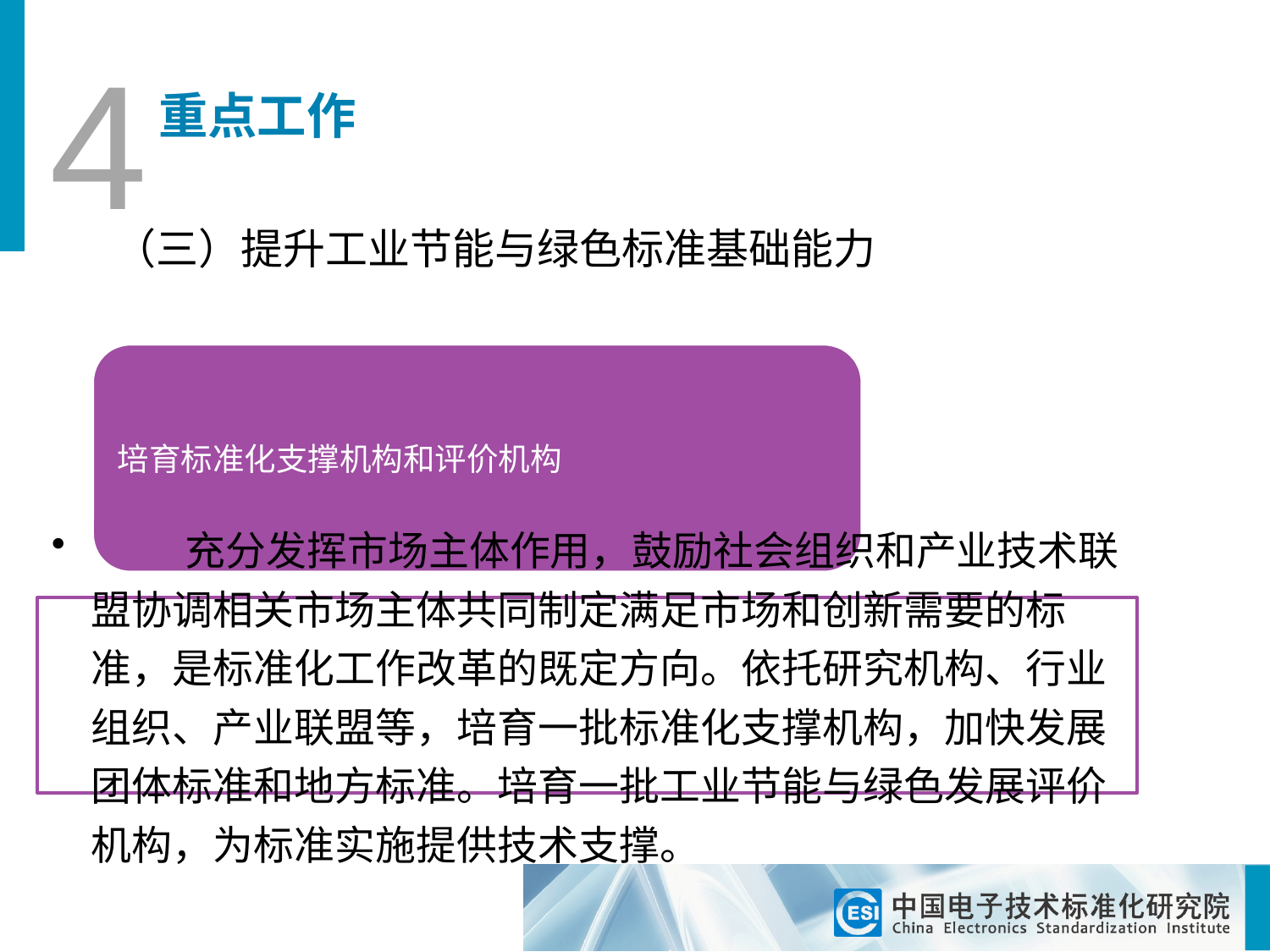

4
重点工作
（三）提升工业节能与绿色标准基础能力
培育标准化支撑机构和评价机构
         充分发挥市场主体作用，鼓励社会组织和产业技术联盟协调相关市场主体共同制定满足市场和创新需要的标准，是标准化工作改革的既定方向。依托研究机构、行业组织、产业联盟等，培育一批标准化支撑机构，加快发展团体标准和地方标准。培育一批工业节能与绿色发展评价机构，为标准实施提供技术支撑。